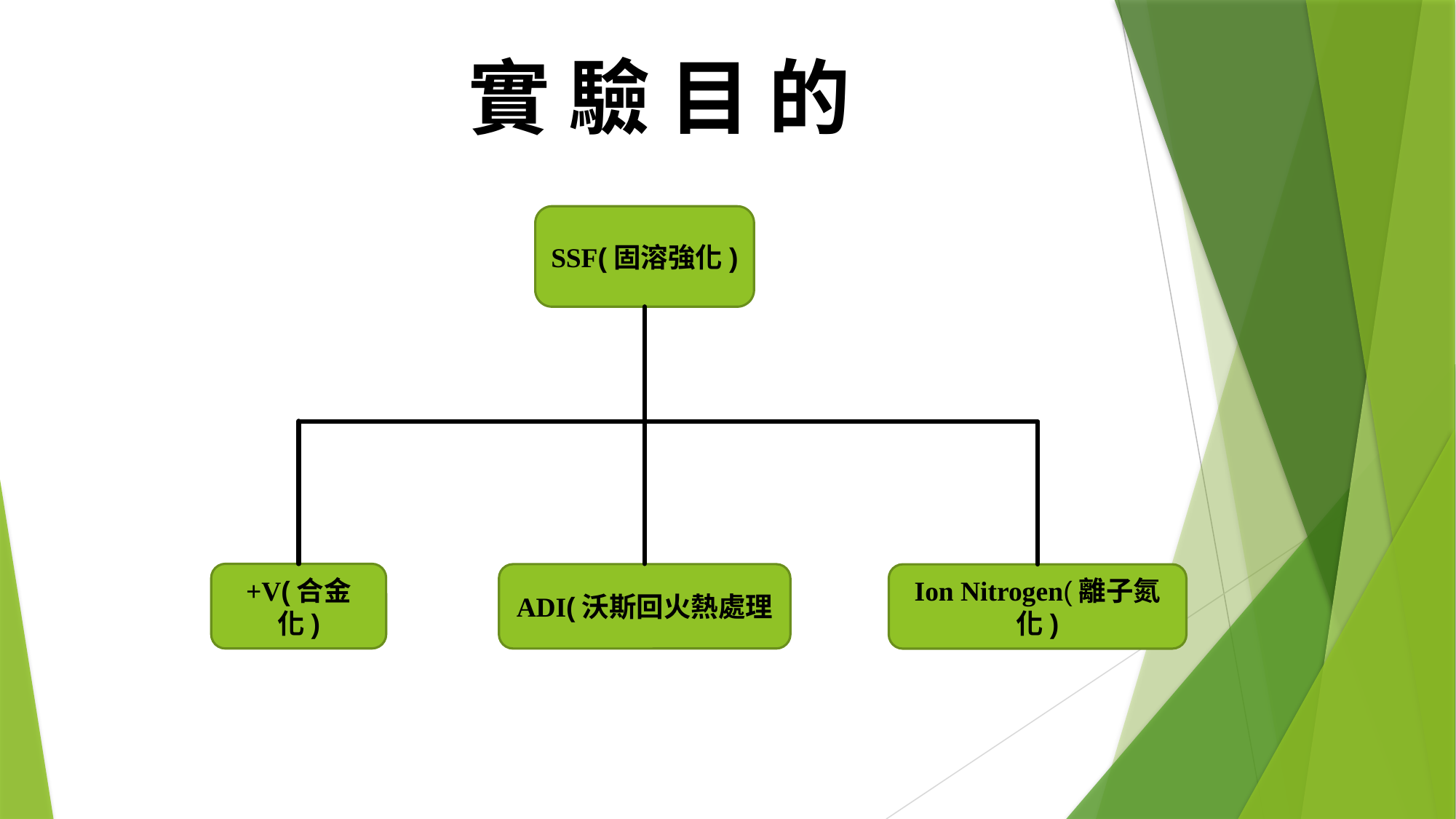

# 實 驗 目 的
SSF(固溶強化)
+V(合金化)
ADI(沃斯回火熱處理
Ion Nitrogen(離子氮化)